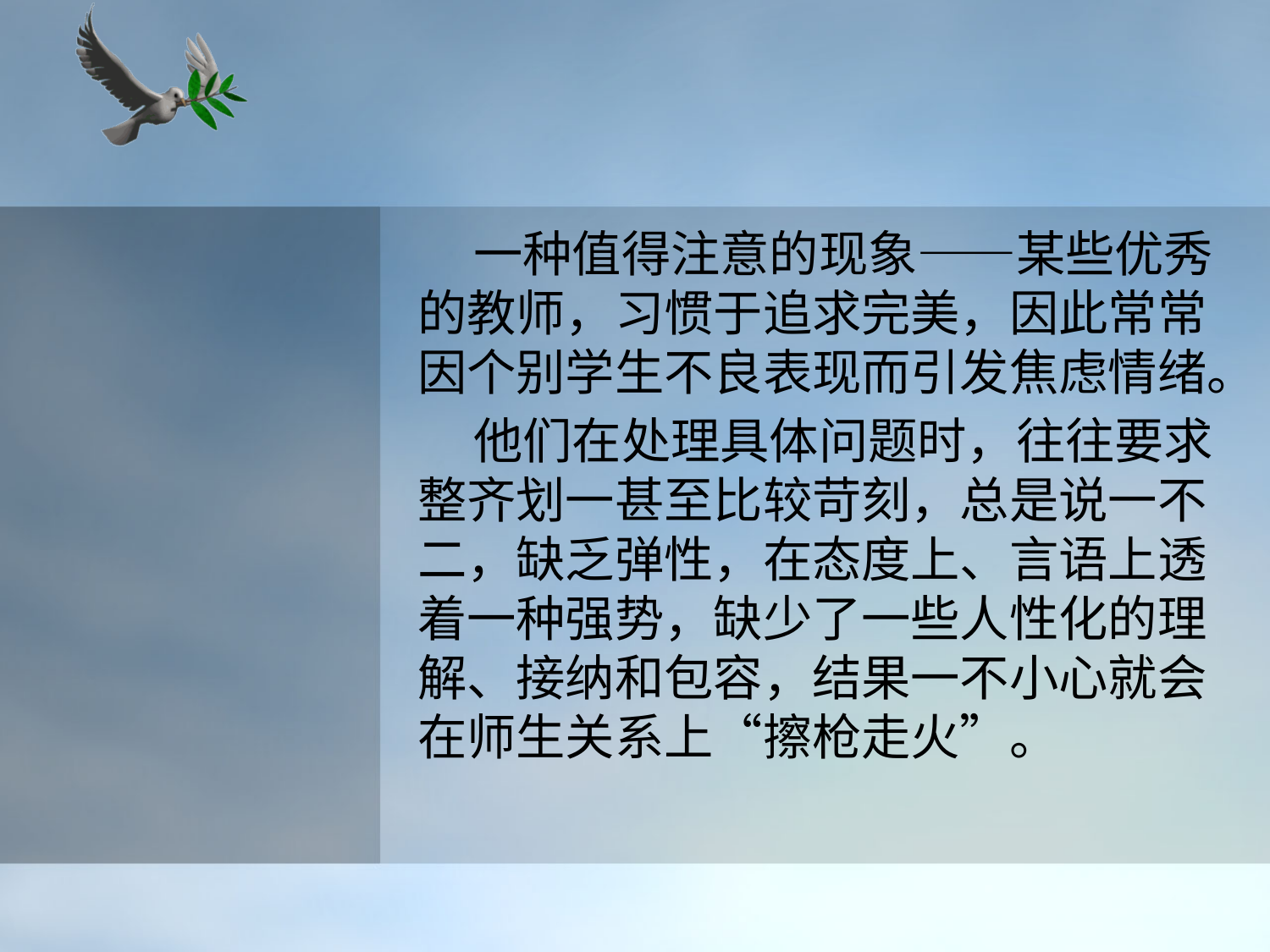

#
    一种值得注意的现象——某些优秀的教师，习惯于追求完美，因此常常因个别学生不良表现而引发焦虑情绪。
    他们在处理具体问题时，往往要求整齐划一甚至比较苛刻，总是说一不二，缺乏弹性，在态度上、言语上透着一种强势，缺少了一些人性化的理解、接纳和包容，结果一不小心就会在师生关系上“擦枪走火”。